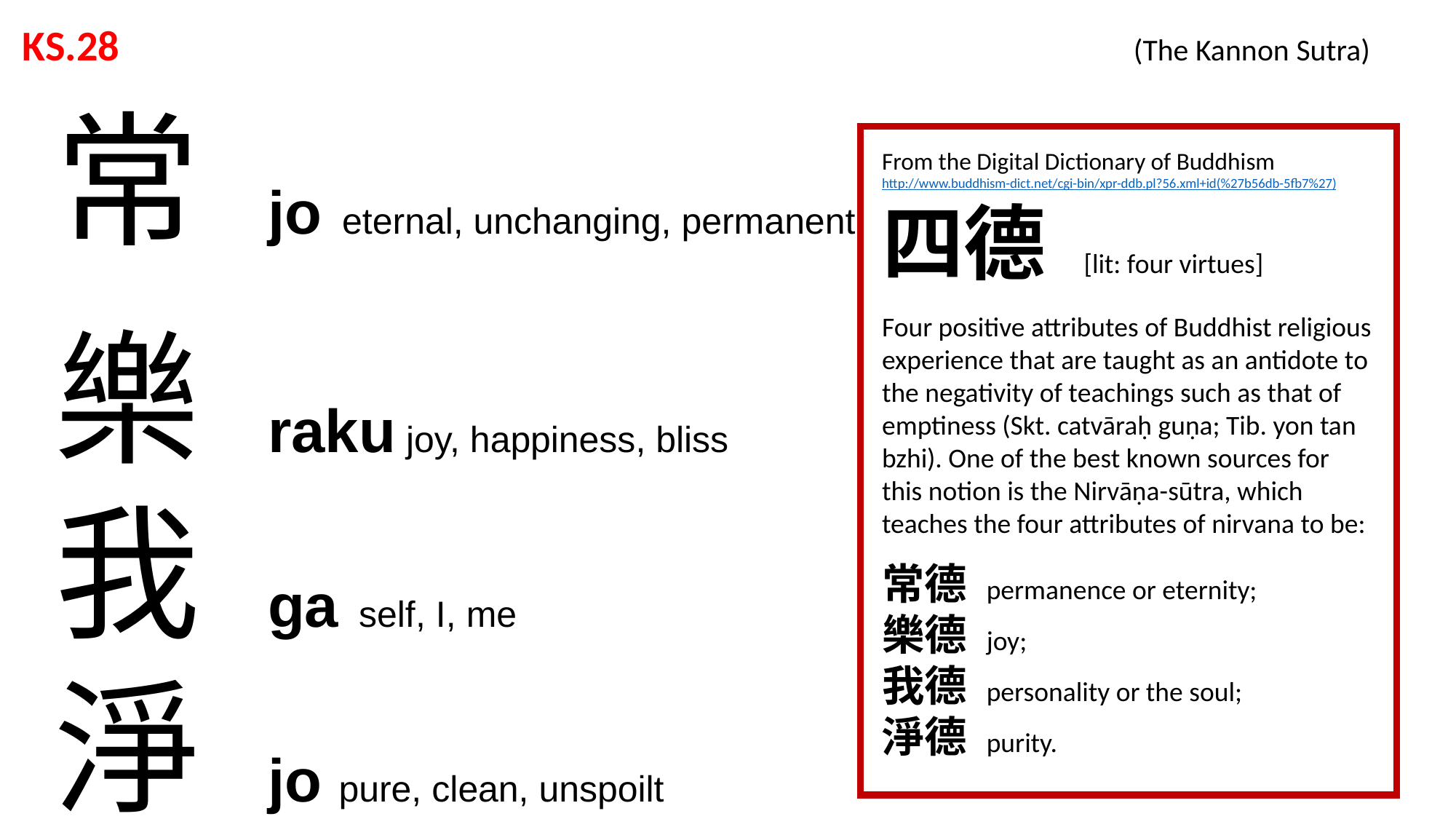

KS.28  			  			                                    (The Kannon Sutra)
常 jo  eternal, unchanging, permanent
樂 raku joy, happiness, bliss
我 ga  self, I, me
淨 jo pure, clean, unspoilt

From the Digital Dictionary of Buddhism
http://www.buddhism-dict.net/cgi-bin/xpr-ddb.pl?56.xml+id(%27b56db-5fb7%27)
四德 [lit: four virtues]

Four positive attributes of Buddhist religious experience that are taught as an antidote to the negativity of teachings such as that of emptiness (Skt. catvāraḥ guṇa; Tib. yon tan bzhi). One of the best known sources for this notion is the Nirvāṇa-sūtra, which teaches the four attributes of nirvana to be:

常德 permanence or eternity;
樂德 joy;
我德 personality or the soul;
淨德 purity.